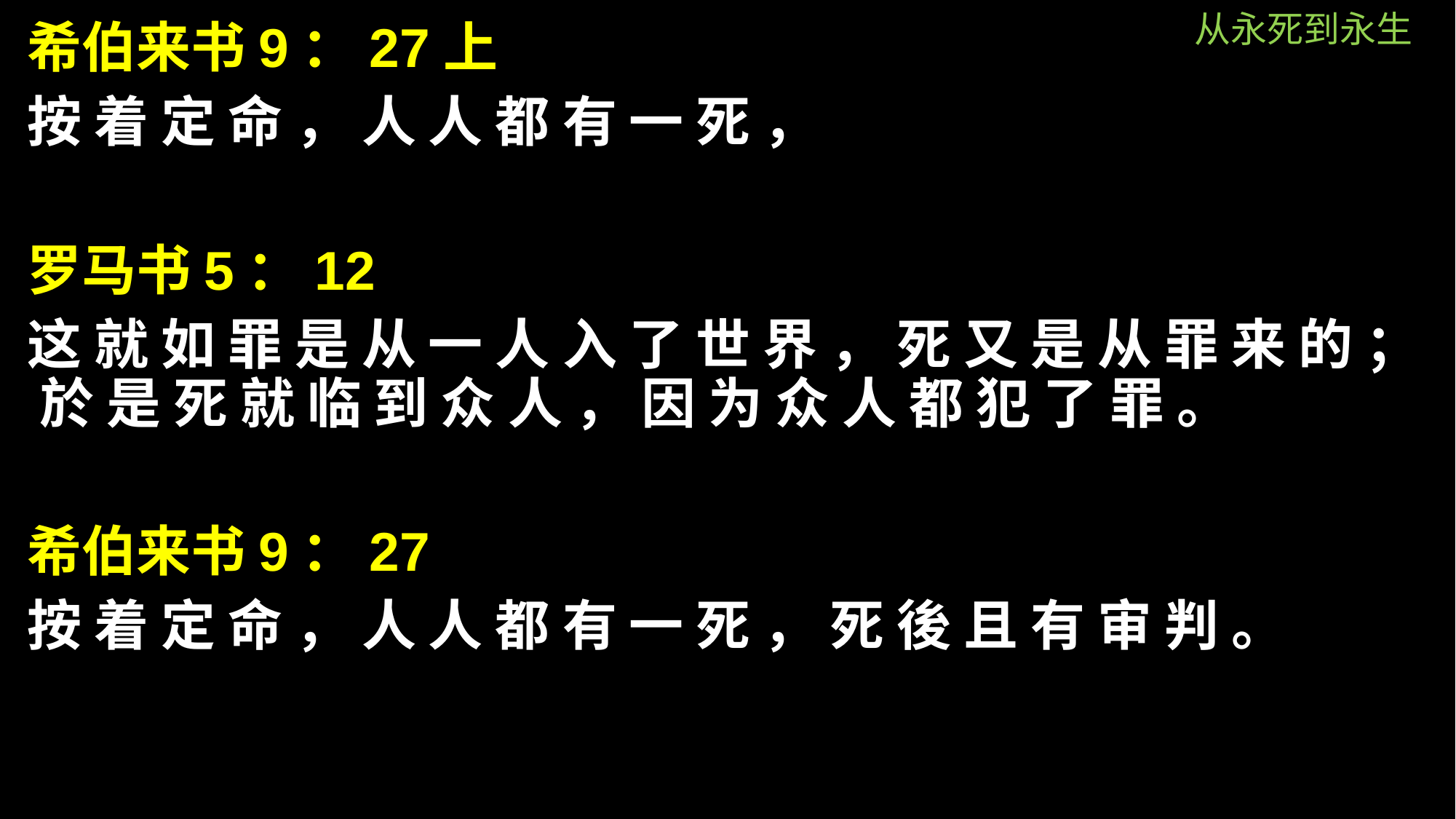

从永死到永生
希伯来书9：27上
按 着 定 命 ， 人 人 都 有 一 死 ，

罗马书5：12
这 就 如 罪 是 从 一 人 入 了 世 界 ， 死 又 是 从 罪 来 的 ； 於 是 死 就 临 到 众 人 ， 因 为 众 人 都 犯 了 罪 。

希伯来书9：27
按 着 定 命 ， 人 人 都 有 一 死 ， 死 後 且 有 审 判 。